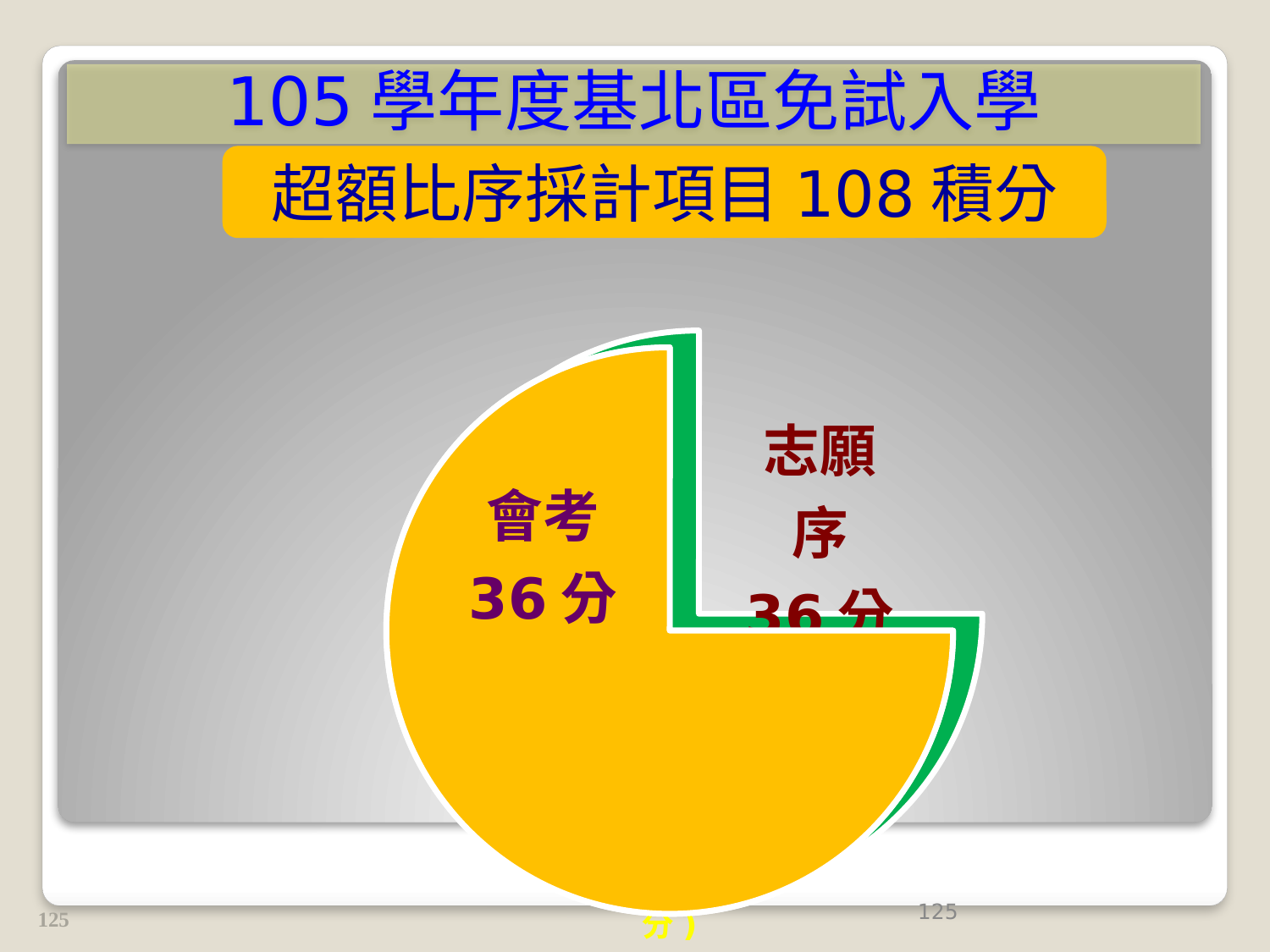

105學年度基北區免試入學
超額比序採計項目108積分
志願序
36分
多元學習36分
(均衡學習21分、
服務學習15分)
會考
36分
125
125